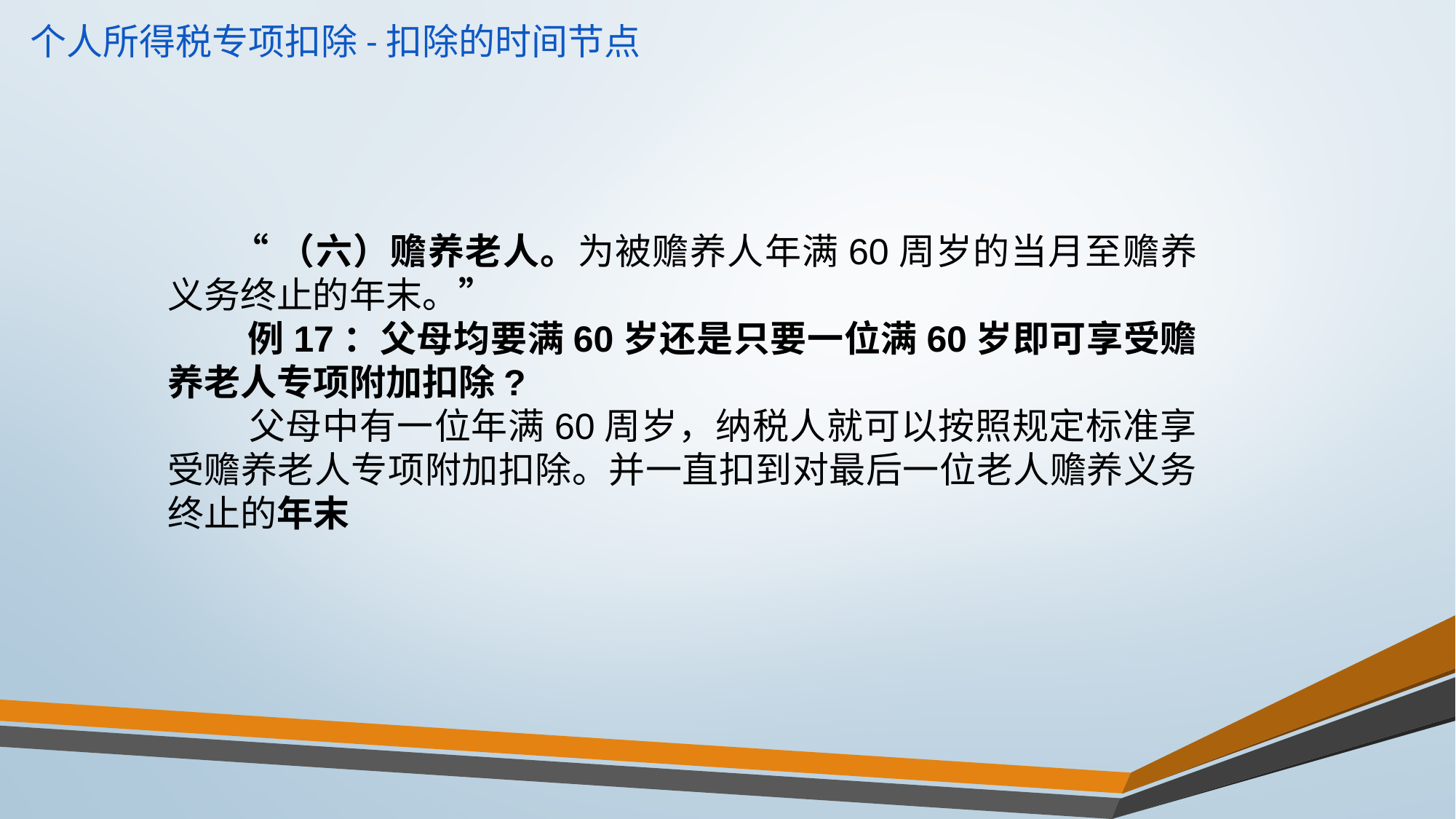

“（六）赡养老人。为被赡养人年满60周岁的当月至赡养义务终止的年末。”
    例17：父母均要满60岁还是只要一位满60岁即可享受赡养老人专项附加扣除?
    父母中有一位年满60周岁，纳税人就可以按照规定标准享受赡养老人专项附加扣除。并一直扣到对最后一位老人赡养义务终止的年末